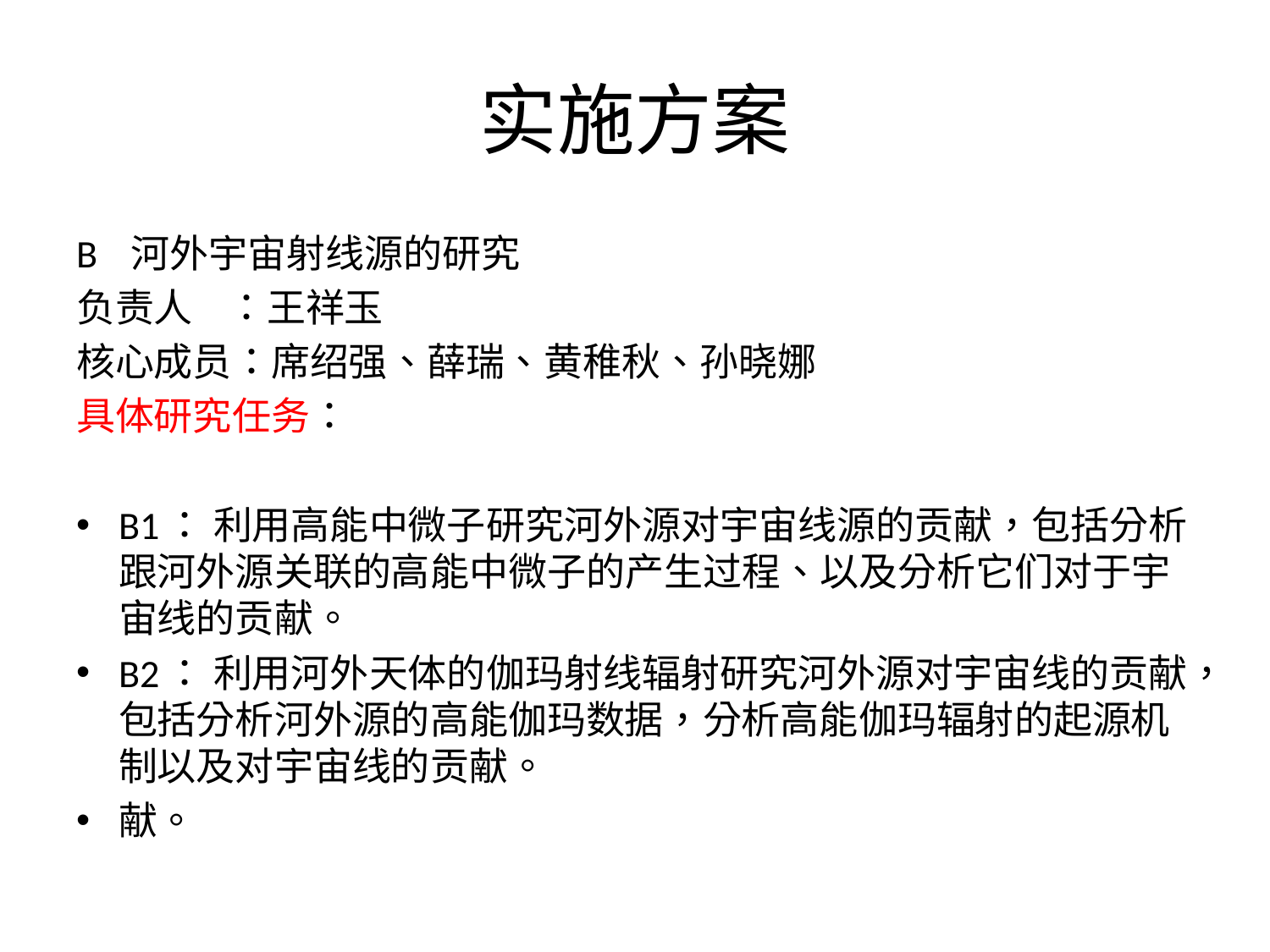

# 实施方案
B   河外宇宙射线源的研究
负责人    ：王祥玉
核心成员：席绍强、薛瑞、黄稚秋、孙晓娜
具体研究任务：

B1： 利用高能中微子研究河外源对宇宙线源的贡献，包括分析跟河外源关联的高能中微子的产生过程、以及分析它们对于宇宙线的贡献。
B2： 利用河外天体的伽玛射线辐射研究河外源对宇宙线的贡献，包括分析河外源的高能伽玛数据，分析高能伽玛辐射的起源机制以及对宇宙线的贡献。
献。